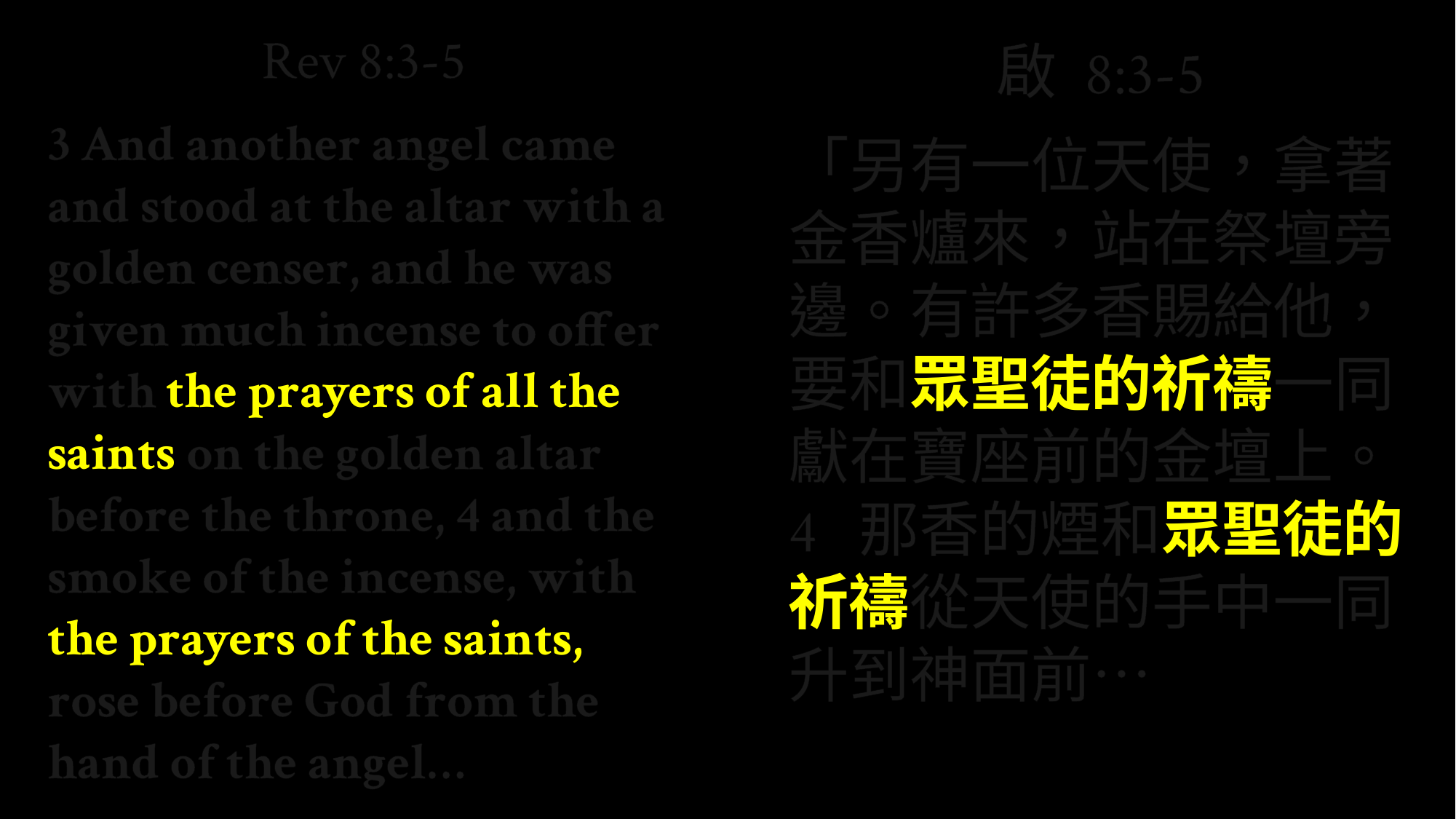

Rev 8:3-5
3 And another angel came and stood at the altar with a golden censer, and he was given much incense to offer with the prayers of all the saints on the golden altar before the throne, 4 and the smoke of the incense, with the prayers of the saints, rose before God from the hand of the angel…

啟 8:3-5
「另有一位天使，拿著金香爐來，站在祭壇旁邊。有許多香賜給他，要和眾聖徒的祈禱一同獻在寶座前的金壇上。4  那香的煙和眾聖徒的祈禱從天使的手中一同升到神面前…